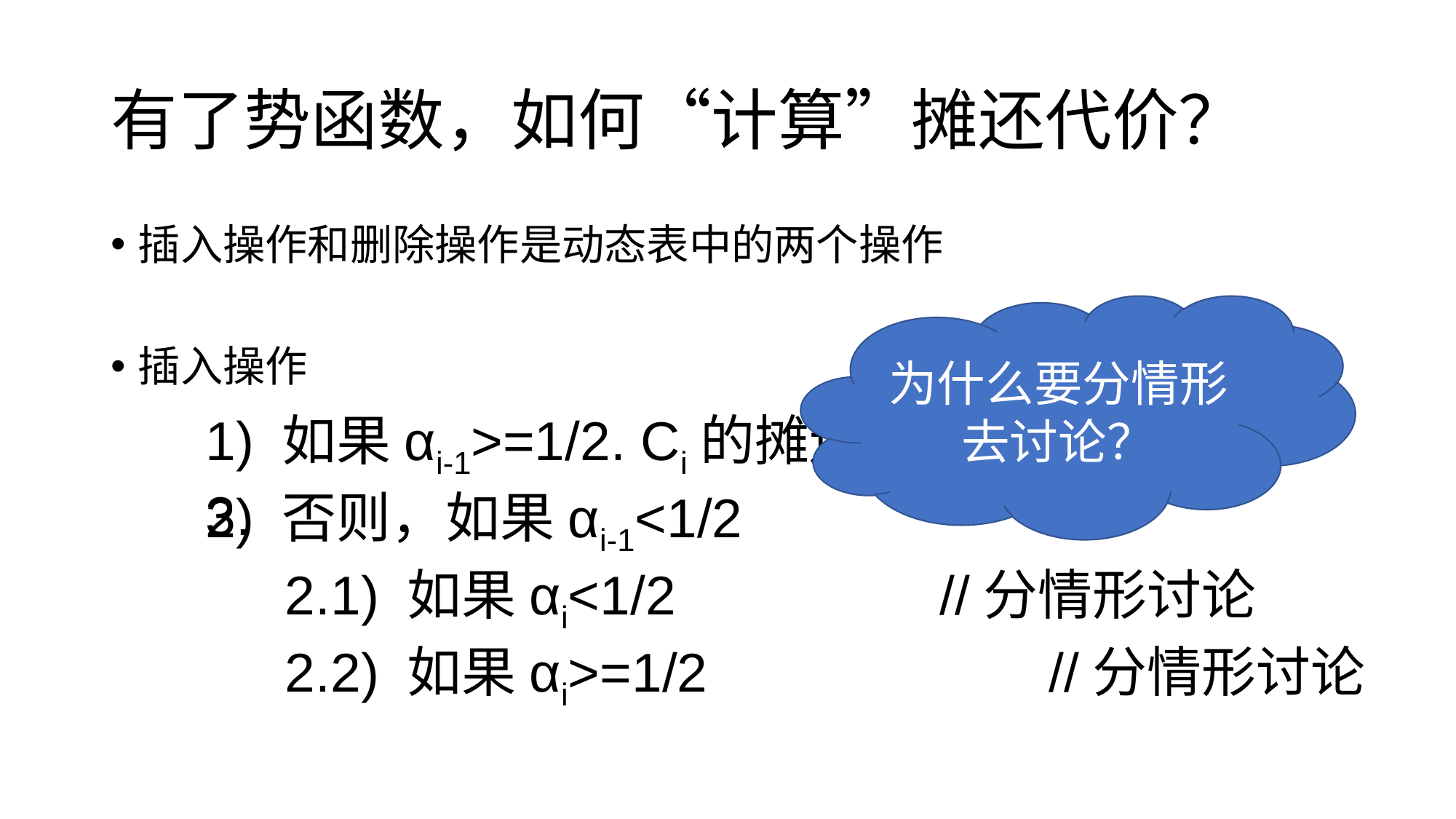

# 有了势函数，如何“计算”摊还代价？
插入操作和删除操作是动态表中的两个操作

插入操作
为什么要分情形去讨论？
1) 如果αi-1>=1/2. Ci的摊还代价一定是3.
2) 否则，如果αi-1<1/2
2.1) 如果αi<1/2   			//分情形讨论
2.2) 如果αi>=1/2   			//分情形讨论